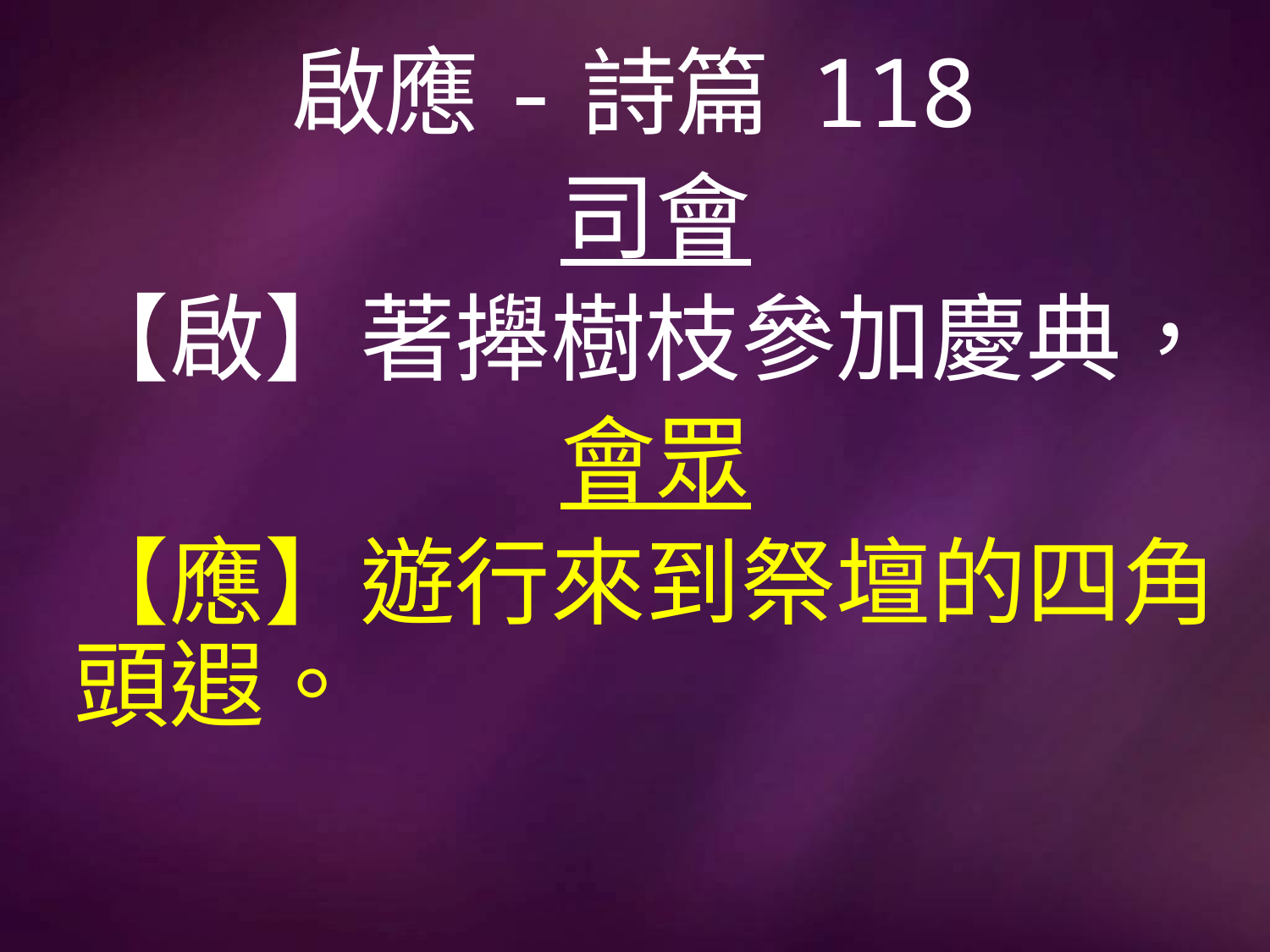

# 啟應-詩篇 118
司會
【啟】著攑樹枝參加慶典，
會眾
【應】遊行來到祭壇的四角頭遐。